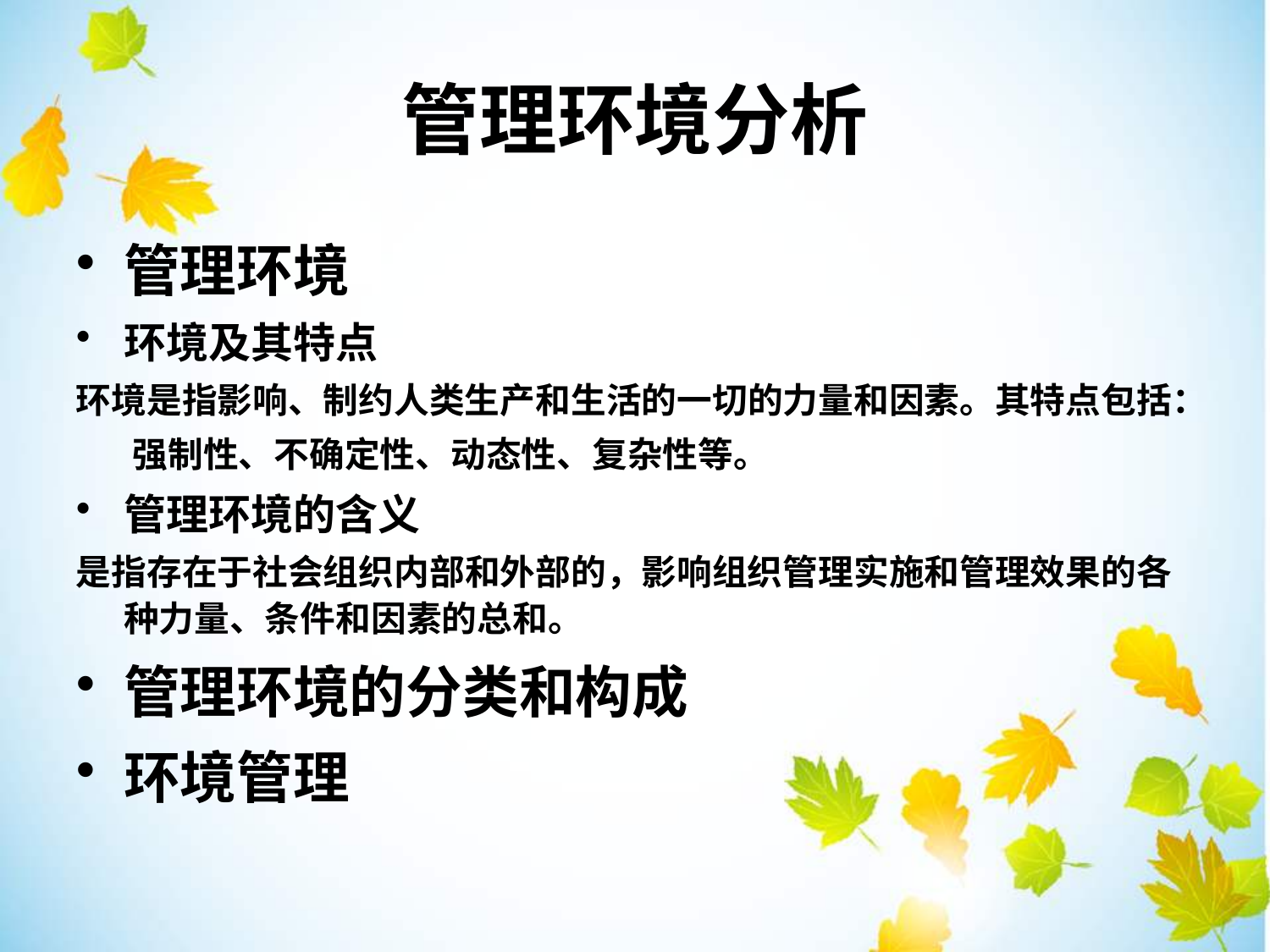

管理环境分析
管理环境
环境及其特点
环境是指影响、制约人类生产和生活的一切的力量和因素。其特点包括：
      强制性、不确定性、动态性、复杂性等。
管理环境的含义
是指存在于社会组织内部和外部的，影响组织管理实施和管理效果的各种力量、条件和因素的总和。
管理环境的分类和构成
环境管理